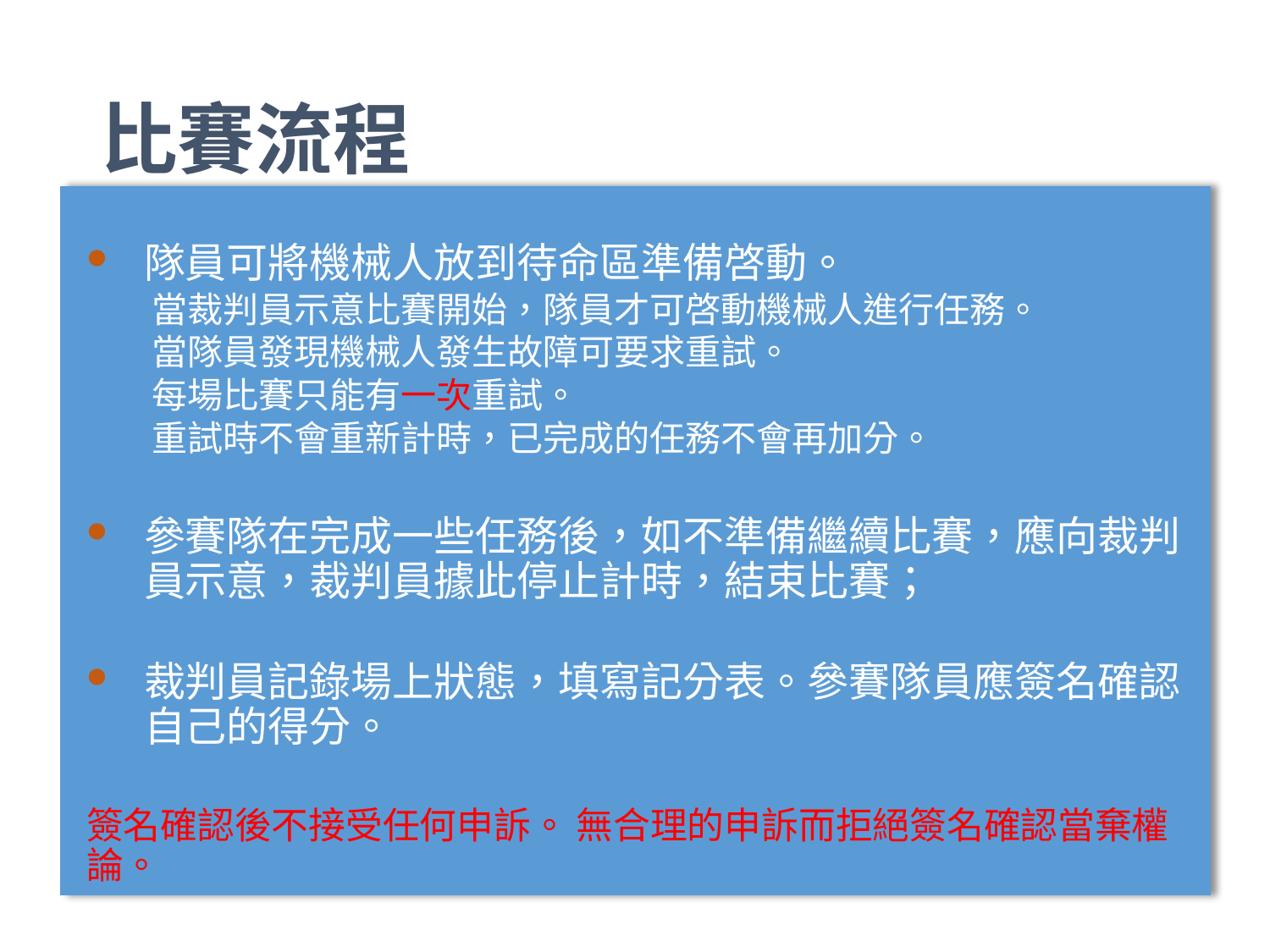

# 比賽流程

隊員可將機械人放到待命區準備啓動。
當裁判員示意比賽開始，隊員才可啓動機械人進行任務。
當隊員發現機械人發生故障可要求重試。
每場比賽只能有一次重試。
重試時不會重新計時，已完成的任務不會再加分。

參賽隊在完成一些任務後，如不準備繼續比賽，應向裁判員示意，裁判員據此停止計時，結束比賽；

裁判員記錄場上狀態，填寫記分表。參賽隊員應簽名確認自己的得分。

簽名確認後不接受任何申訴。 無合理的申訴而拒絕簽名確認當棄權論。